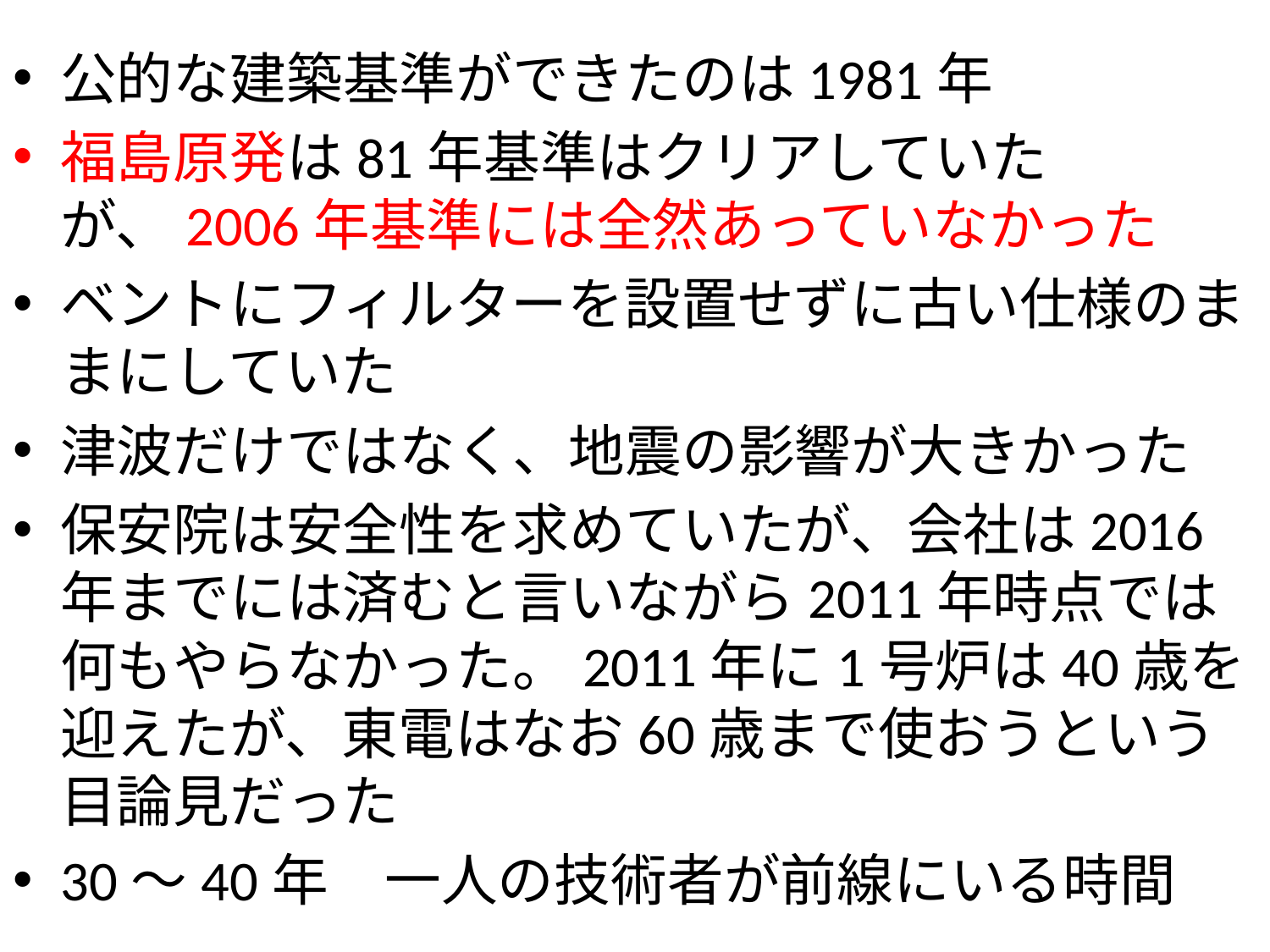

公的な建築基準ができたのは1981年
福島原発は81年基準はクリアしていたが、2006年基準には全然あっていなかった
ベントにフィルターを設置せずに古い仕様のままにしていた
津波だけではなく、地震の影響が大きかった
保安院は安全性を求めていたが、会社は2016年までには済むと言いながら2011年時点では何もやらなかった。2011年に1号炉は40歳を迎えたが、東電はなお60歳まで使おうという目論見だった
30～40年　一人の技術者が前線にいる時間